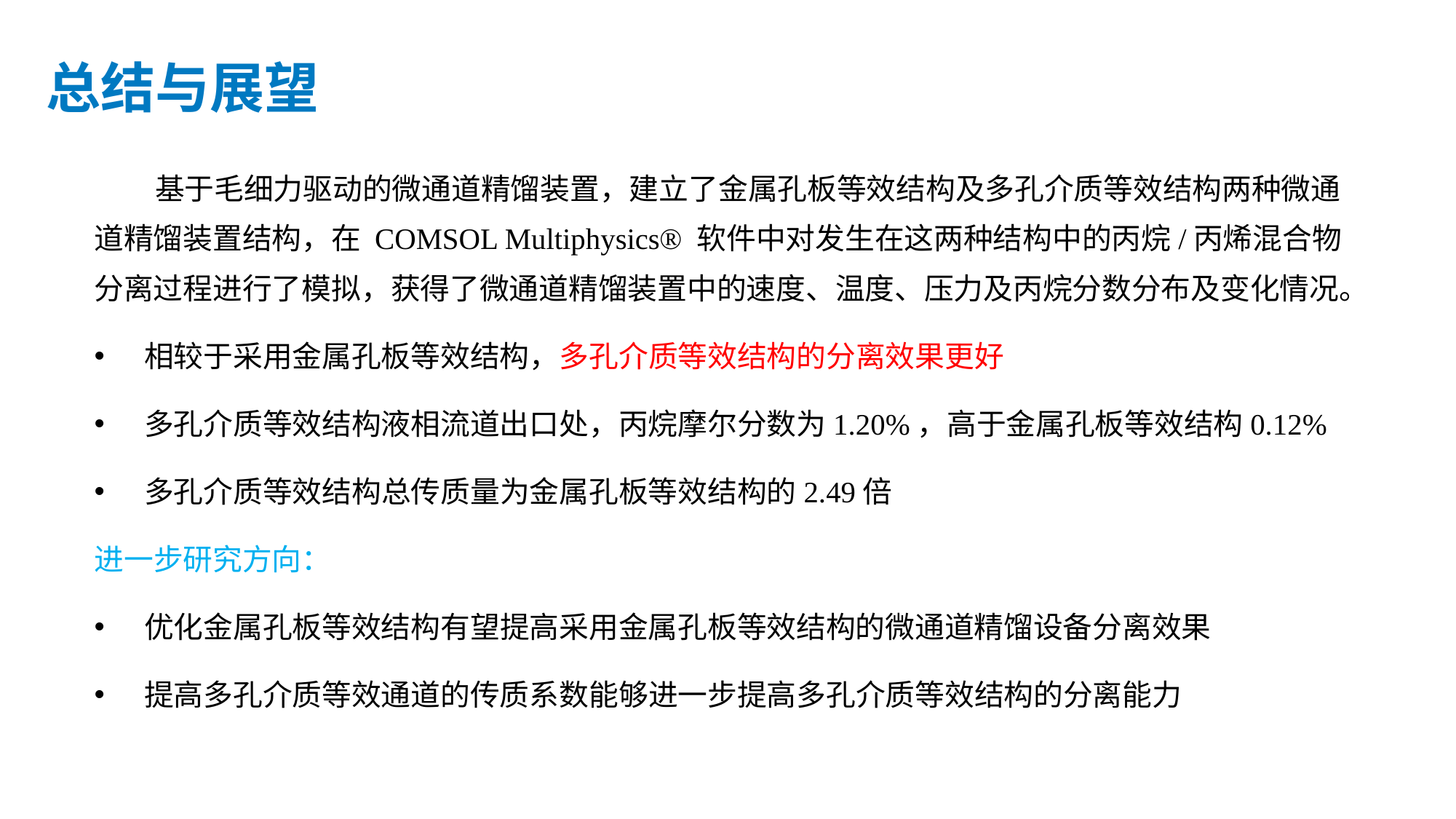

# 总结与展望
        基于毛细力驱动的微通道精馏装置，建立了金属孔板等效结构及多孔介质等效结构两种微通道精馏装置结构，在 COMSOL Multiphysics® 软件中对发生在这两种结构中的丙烷/丙烯混合物分离过程进行了模拟，获得了微通道精馏装置中的速度、温度、压力及丙烷分数分布及变化情况。
相较于采用金属孔板等效结构，多孔介质等效结构的分离效果更好
多孔介质等效结构液相流道出口处，丙烷摩尔分数为1.20%，高于金属孔板等效结构0.12%
多孔介质等效结构总传质量为金属孔板等效结构的2.49倍
进一步研究方向：
优化金属孔板等效结构有望提高采用金属孔板等效结构的微通道精馏设备分离效果
提高多孔介质等效通道的传质系数能够进一步提高多孔介质等效结构的分离能力